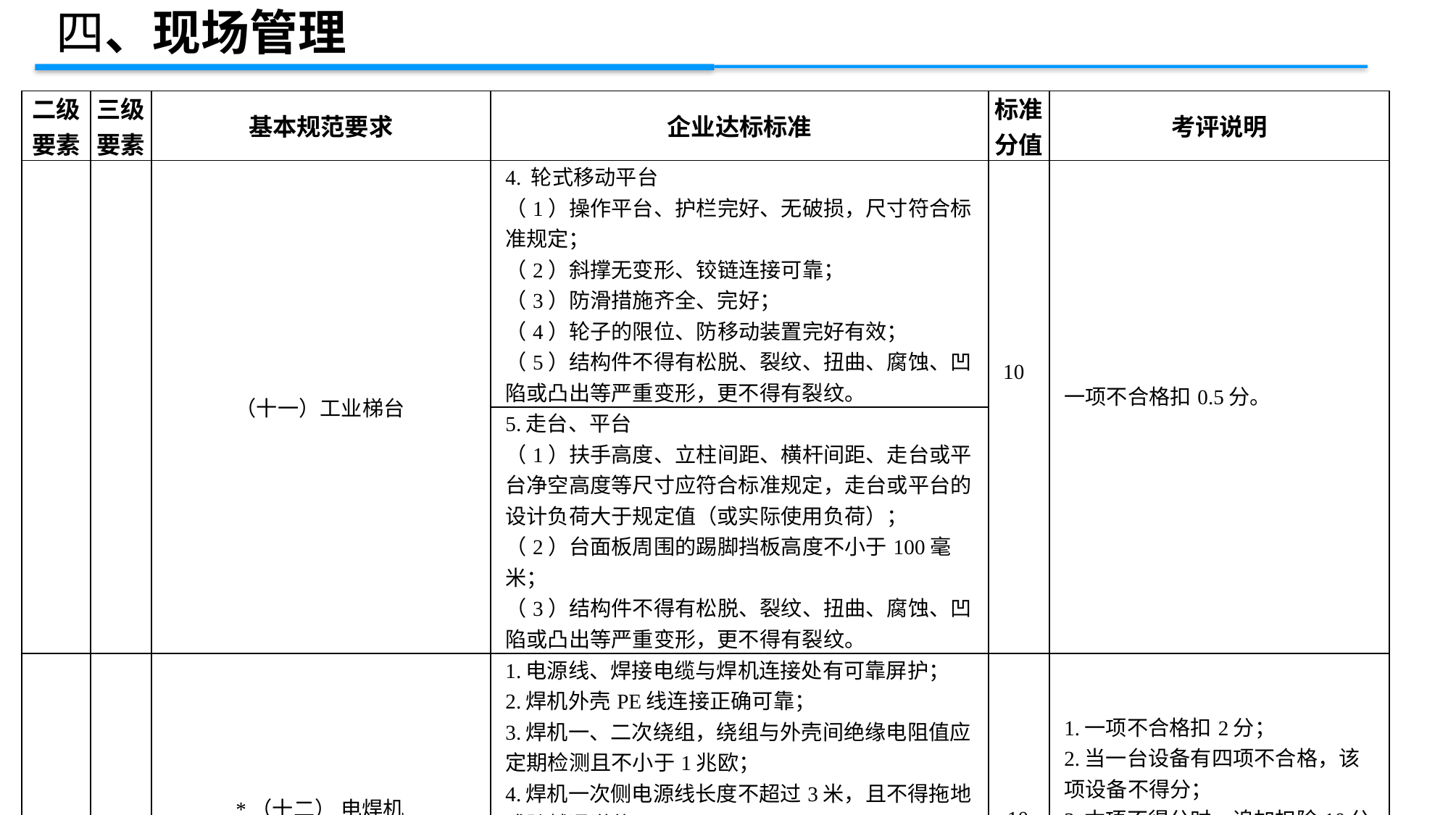

四、现场管理

| 二级 要素 | 三级 要素 | 基本规范要求 | 企业达标标准 | 标准 分值 | 考评说明 |
| --- | --- | --- | --- | --- | --- |
|  |  | （十一）工业梯台 | 4. 轮式移动平台 （1）操作平台、护栏完好、无破损，尺寸符合标准规定； （2）斜撑无变形、铰链连接可靠； （3）防滑措施齐全、完好； （4）轮子的限位、防移动装置完好有效； （5）结构件不得有松脱、裂纹、扭曲、腐蚀、凹陷或凸出等严重变形，更不得有裂纹。 | 10 | 一项不合格扣0.5分。 |
|  |  |  | 5.走台、平台 （1）扶手高度、立柱间距、横杆间距、走台或平台净空高度等尺寸应符合标准规定，走台或平台的设计负荷大于规定值（或实际使用负荷）； （2）台面板周围的踢脚挡板高度不小于100毫米； （3）结构件不得有松脱、裂纹、扭曲、腐蚀、凹陷或凸出等严重变形，更不得有裂纹。 |  |  |
|  |  | \*（十二） 电焊机 | 1.电源线、焊接电缆与焊机连接处有可靠屏护； 2.焊机外壳PE线连接正确可靠； 3.焊机一、二次绕组，绕组与外壳间绝缘电阻值应定期检测且不小于1兆欧； 4.焊机一次侧电源线长度不超过3米，且不得拖地或跨越通道使用； 5.焊机二次线连接良好，接头不超过3个； 6.焊钳夹紧力好，绝缘可靠，隔热层完好； 7.焊机使用场所清洁，无严重粉尘，周围无易燃易爆物。 | 10 | 1.一项不合格扣2分； 2.当一台设备有四项不合格，该项设备不得分； 3.本项不得分时，追加扣除10分。 |